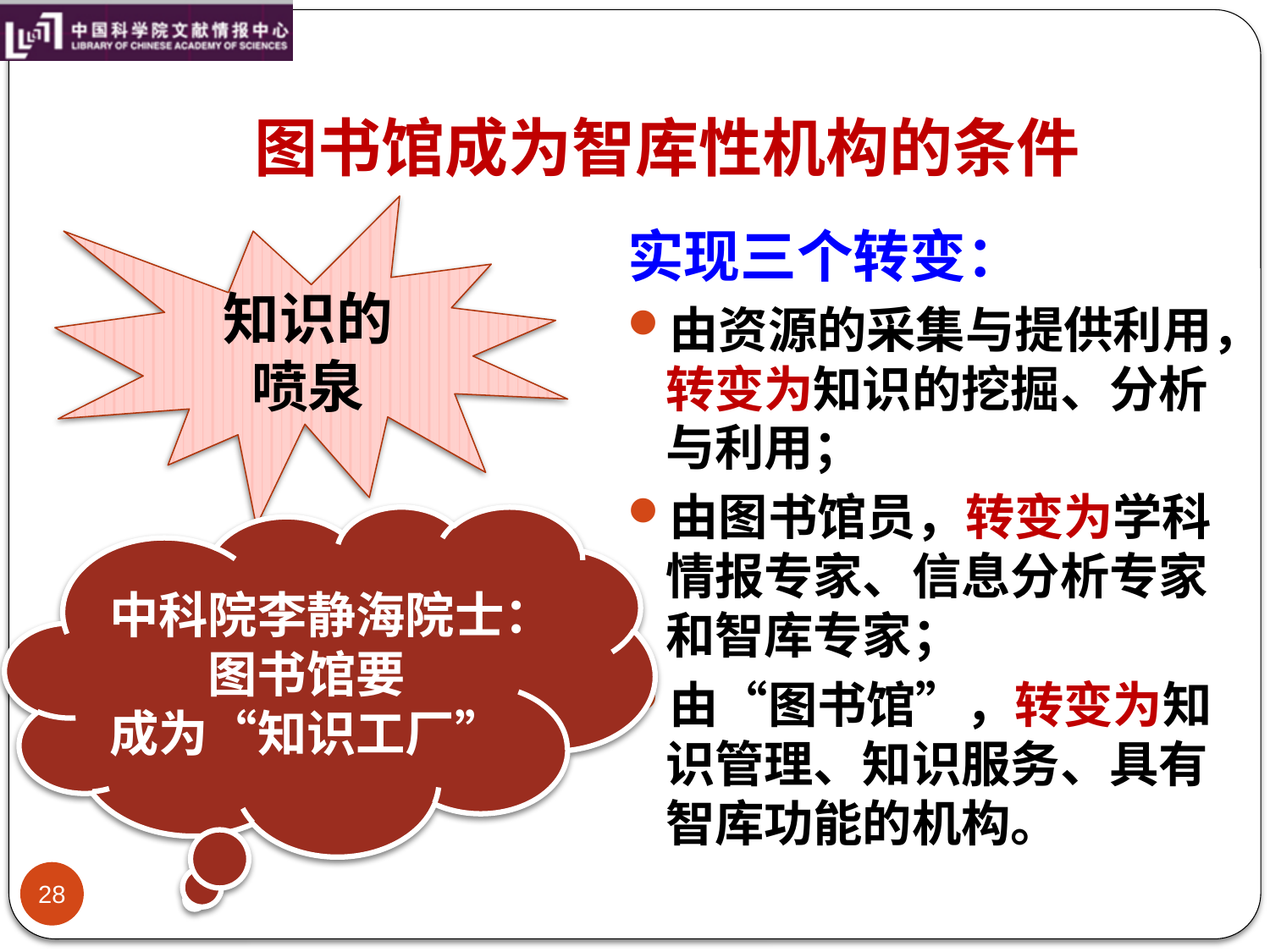

# 图书馆成为智库性机构的条件
知识的
喷泉
实现三个转变：
由资源的采集与提供利用，转变为知识的挖掘、分析与利用；
由图书馆员，转变为学科情报专家、信息分析专家和智库专家；
由“图书馆”，转变为知识管理、知识服务、具有智库功能的机构。
中科院李静海院士：
图书馆要
成为“知识工厂”

28